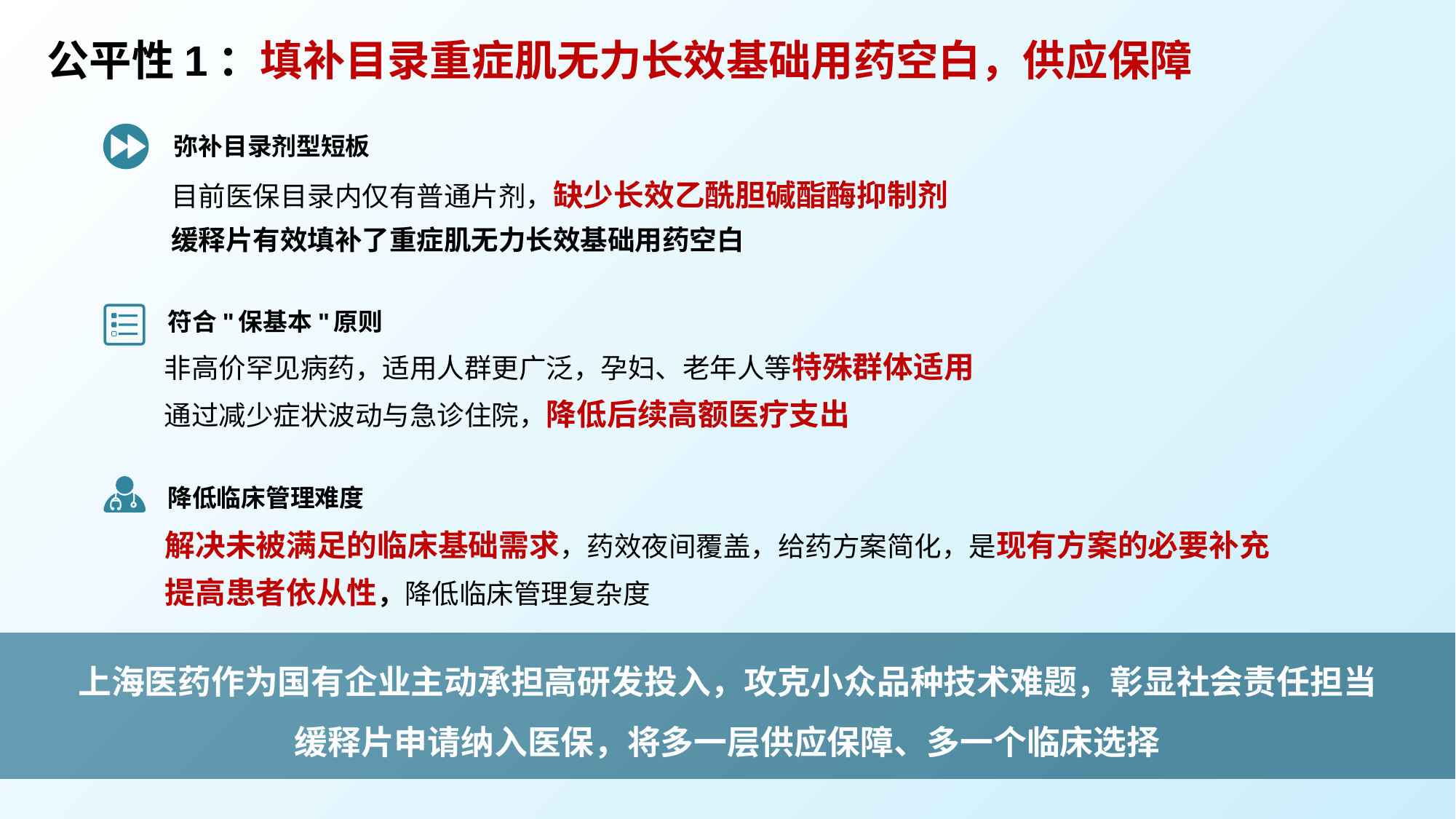

公平性1：填补目录重症肌无力长效基础用药空白，供应保障
弥补目录剂型短板

目前医保目录内仅有普通片剂，缺少长效乙酰胆碱酯酶抑制剂
缓释片有效填补了重症肌无力长效基础用药空白
符合"保基本"原则

非高价罕见病药，适用人群更广泛，孕妇、老年人等特殊群体适用
通过减少症状波动与急诊住院，降低后续高额医疗支出
降低临床管理难度

解决未被满足的临床基础需求，药效夜间覆盖，给药方案简化，是现有方案的必要补充
提高患者依从性，降低临床管理复杂度

上海医药作为国有企业主动承担高研发投入，攻克小众品种技术难题，彰显社会责任担当
缓释片申请纳入医保，将多一层供应保障、多一个临床选择